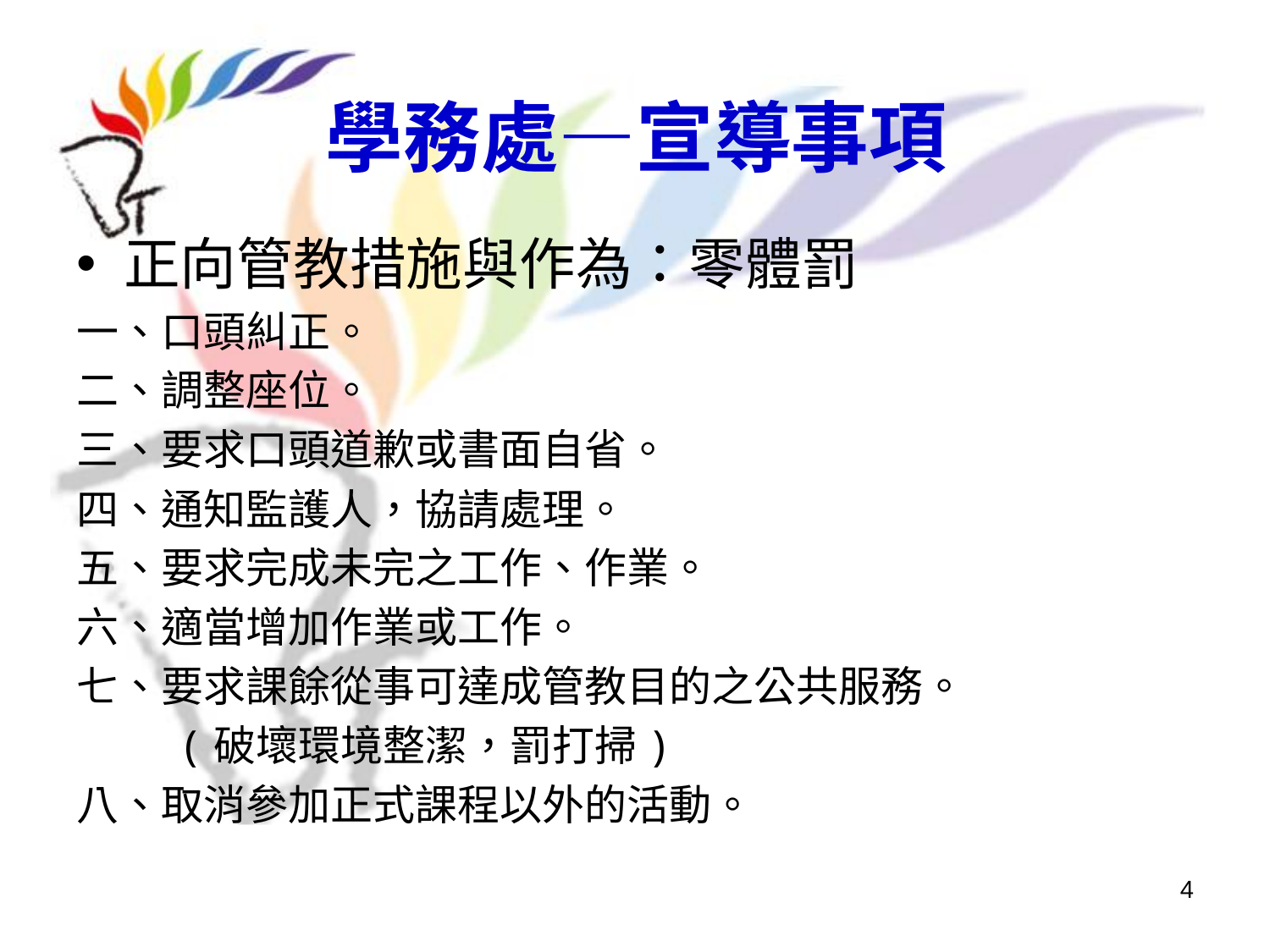

# 學務處—宣導事項
正向管教措施與作為：零體罰
一、口頭糾正。
二、調整座位。
三、要求口頭道歉或書面自省。
四、通知監護人，協請處理。
五、要求完成未完之工作、作業。
六、適當增加作業或工作。
七、要求課餘從事可達成管教目的之公共服務。
    (破壞環境整潔，罰打掃)
八、取消參加正式課程以外的活動。

4